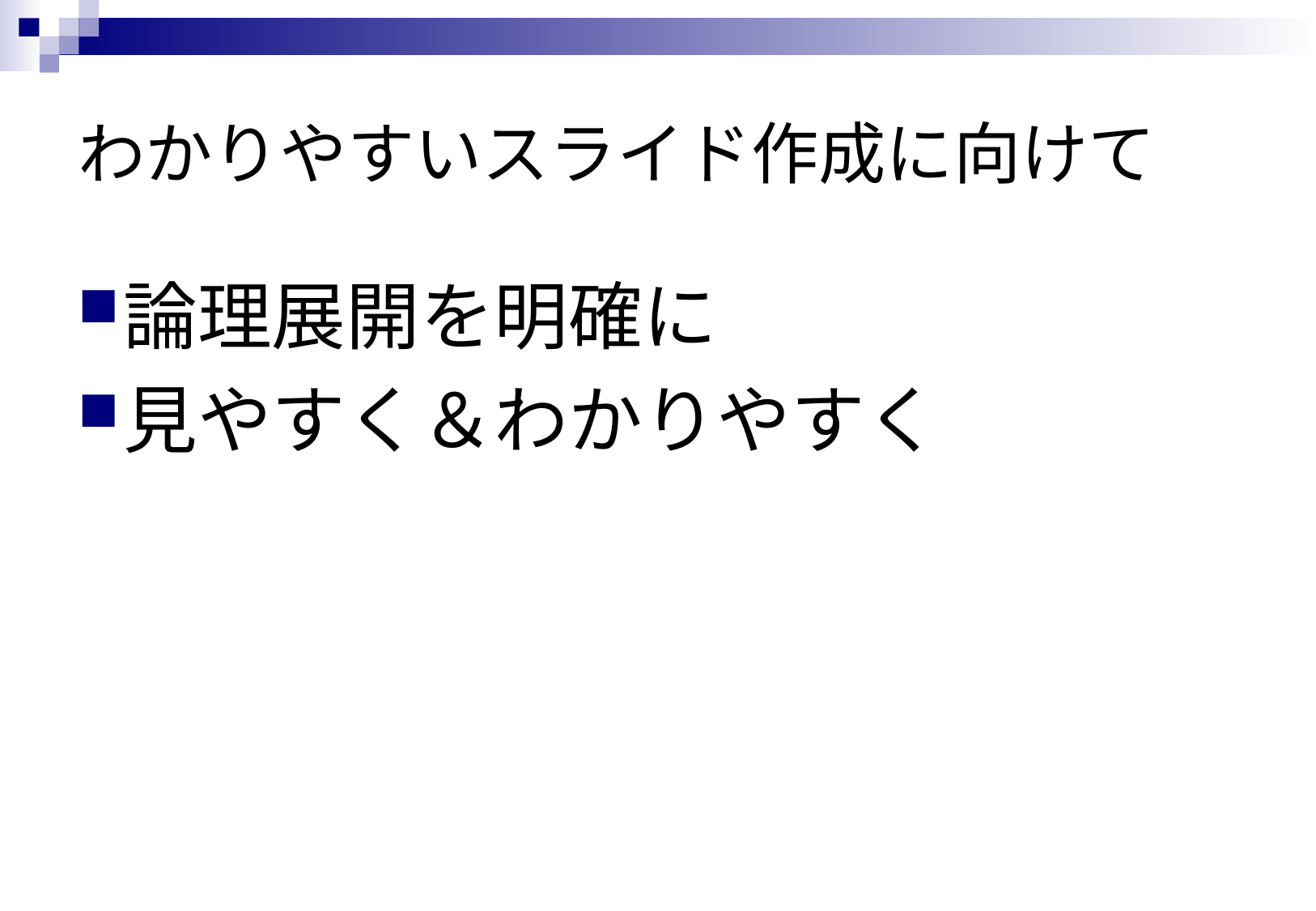

# わかりやすいスライド作成に向けて
論理展開を明確に
見やすく＆わかりやすく